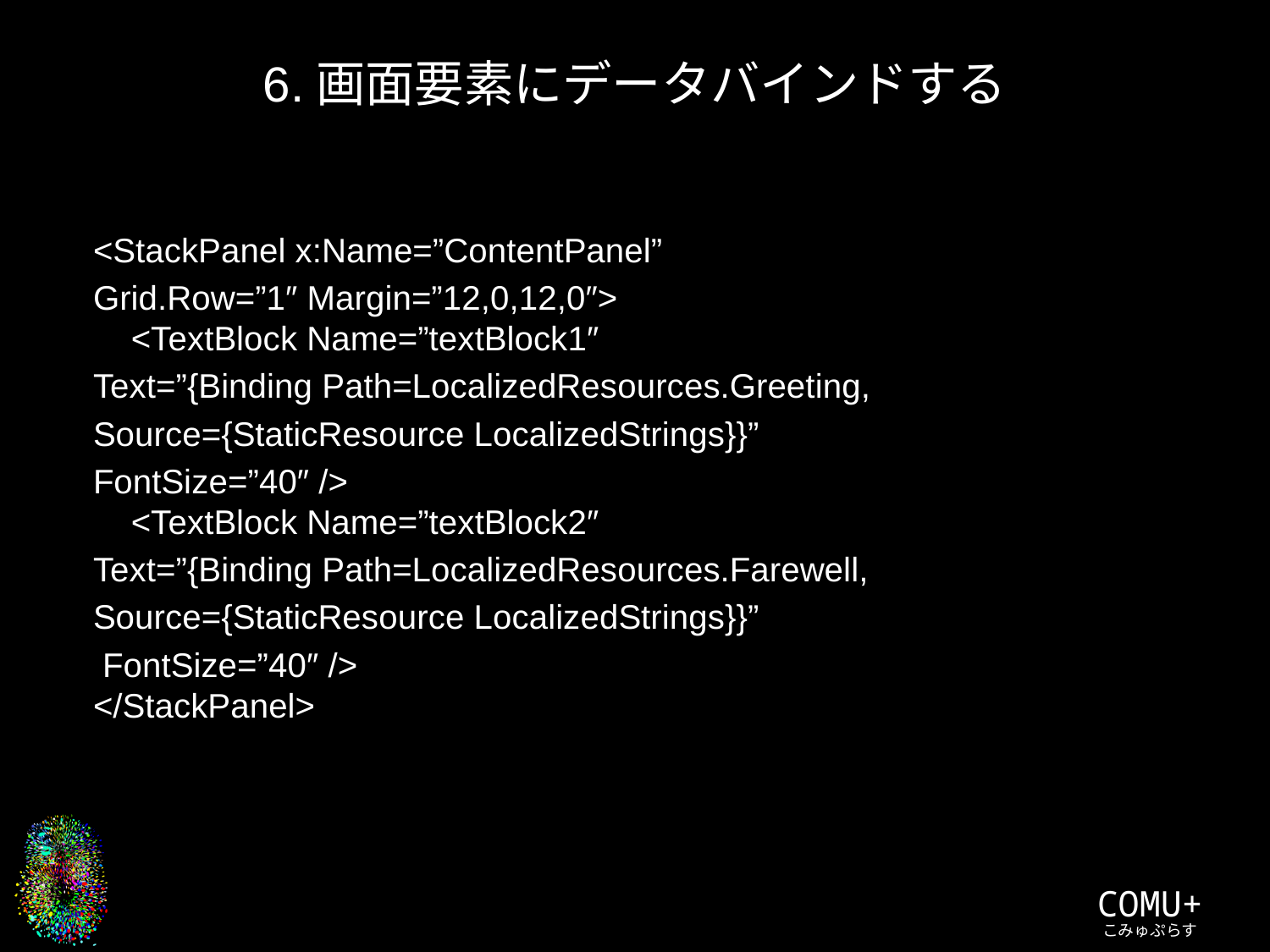

# 6.画面要素にデータバインドする
<StackPanel x:Name=”ContentPanel”
	Grid.Row=”1″ Margin=”12,0,12,0″>
    <TextBlock Name=”textBlock1″
	Text=”{Binding Path=LocalizedResources.Greeting,
	Source={StaticResource LocalizedStrings}}”
	FontSize=”40″ />
    <TextBlock Name=”textBlock2″
	Text=”{Binding Path=LocalizedResources.Farewell,
	Source={StaticResource LocalizedStrings}}”
	 FontSize=”40″ />
</StackPanel>